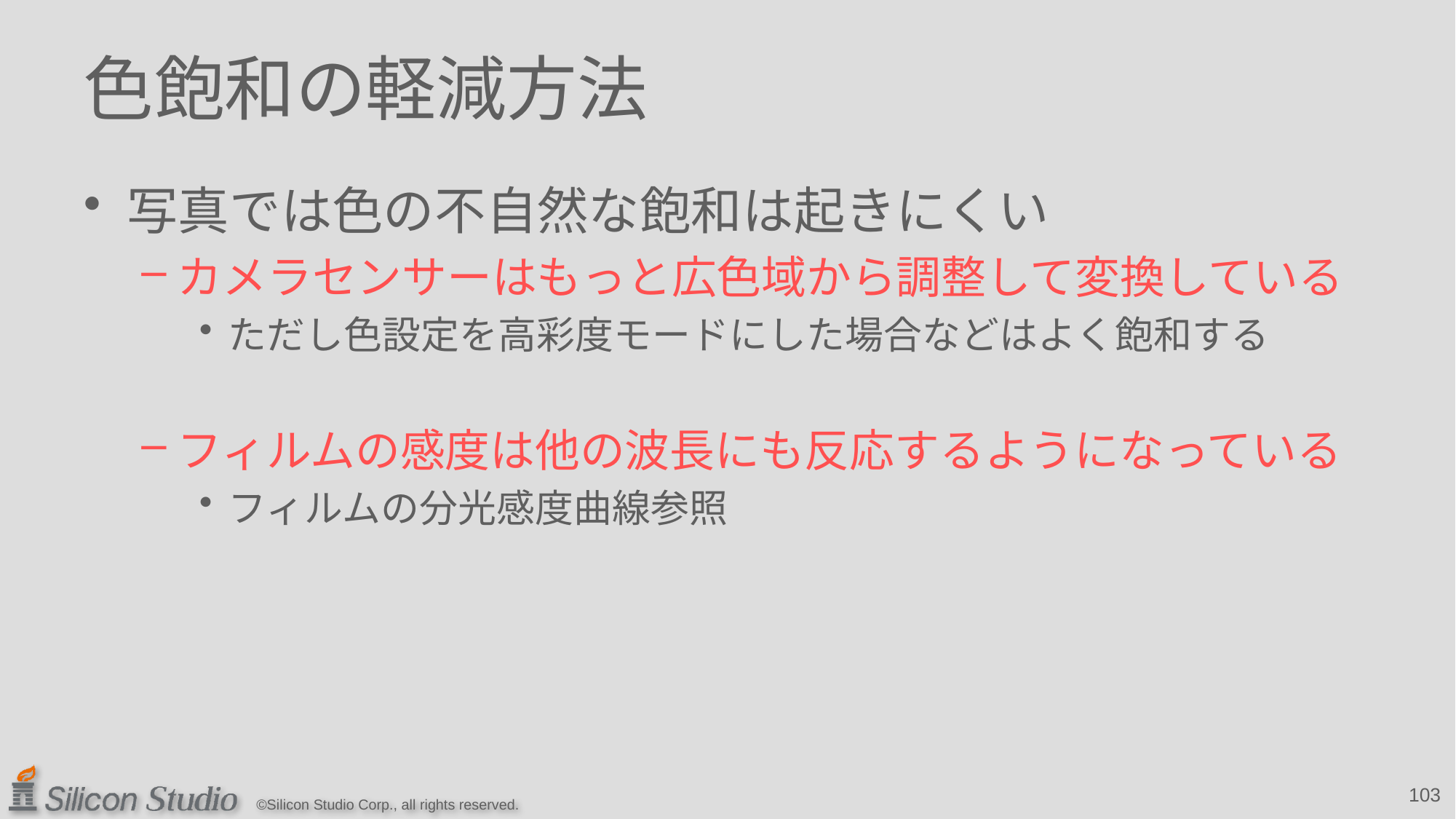

# 色飽和の軽減方法
写真では色の不自然な飽和は起きにくい
カメラセンサーはもっと広色域から調整して変換している
ただし色設定を高彩度モードにした場合などはよく飽和する

フィルムの感度は他の波長にも反応するようになっている
フィルムの分光感度曲線参照
103